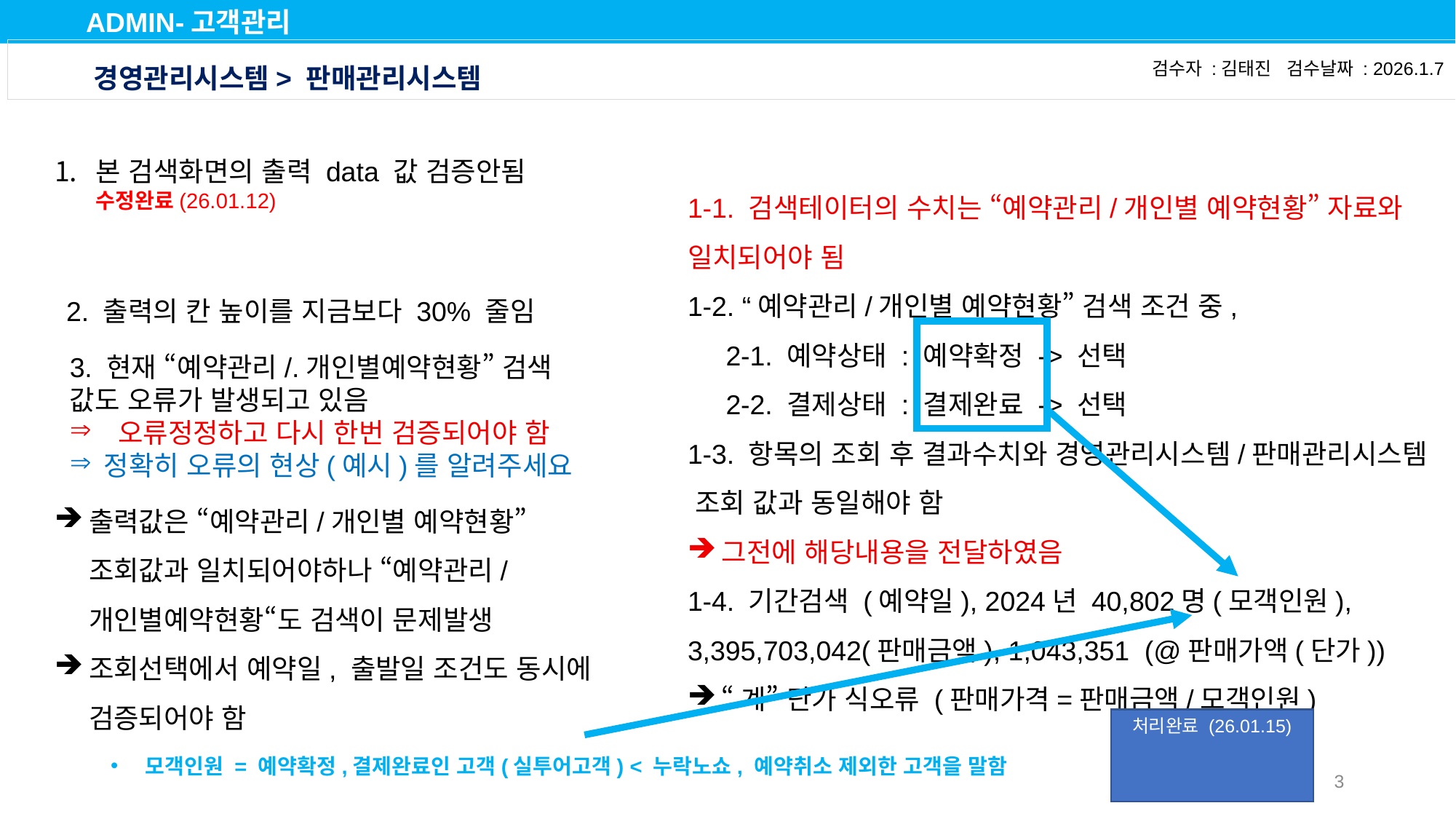

ADMIN-고객관리
경영관리시스템> 판매관리시스템
검수자 :김태진   검수날짜 : 2026.1.7
본 검색화면의 출력 data 값 검증안됨
수정완료(26.01.12)
1-1. 검색테이터의 수치는 “예약관리/개인별 예약현황” 자료와 일치되어야 됨
1-2. “예약관리/개인별 예약현황” 검색 조건 중,
     2-1. 예약상태 : 예약확정 -> 선택
     2-2. 결제상태 : 결제완료 -> 선택
1-3. 항목의 조회 후 결과수치와 경영관리시스템/판매관리시스템  조회 값과 동일해야 함
그전에 해당내용을 전달하였음
1-4. 기간검색 (예약일), 2024년 40,802명(모객인원), 3,395,703,042(판매금액), 1,043,351  (@판매가액(단가))
“계” 단가 식오류 (판매가격=판매금액/모객인원)

2. 출력의 칸 높이를 지금보다 30% 줄임

3. 현재 “예약관리/.개인별예약현황” 검색 값도 오류가 발생되고 있음
 오류정정하고 다시 한번 검증되어야 함
정확히 오류의 현상(예시)를 알려주세요
출력값은 “예약관리/개인별 예약현황” 조회값과 일치되어야하나 “예약관리/개인별예약현황“도 검색이 문제발생
조회선택에서 예약일, 출발일 조건도 동시에 검증되어야 함
처리완료 (26.01.15)
모객인원 = 예약확정,결제완료인 고객(실투어고객) < 누락노쇼, 예약취소 제외한 고객을 말함
3